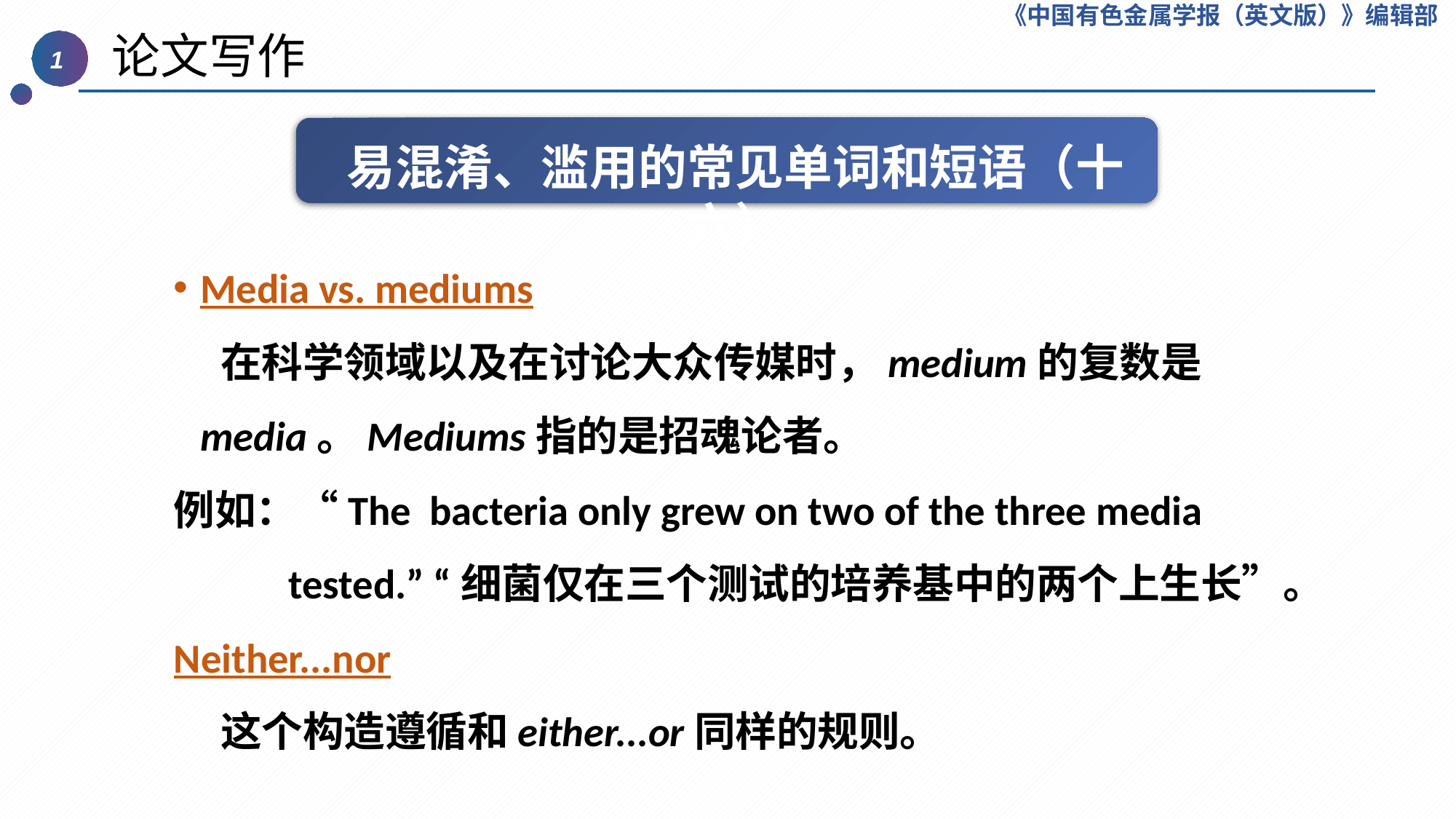

《中国有色金属学报（英文版）》编辑部

      论文写作

1

易混淆、滥用的常见单词和短语（十六）
Media vs. mediums
    在科学领域以及在讨论大众传媒时，medium的复数是media。Mediums指的是招魂论者。
例如：“The  bacteria only grew on two of the three media tested.” “细菌仅在三个测试的培养基中的两个上生长”。
Neither...nor
    这个构造遵循和either...or同样的规则。